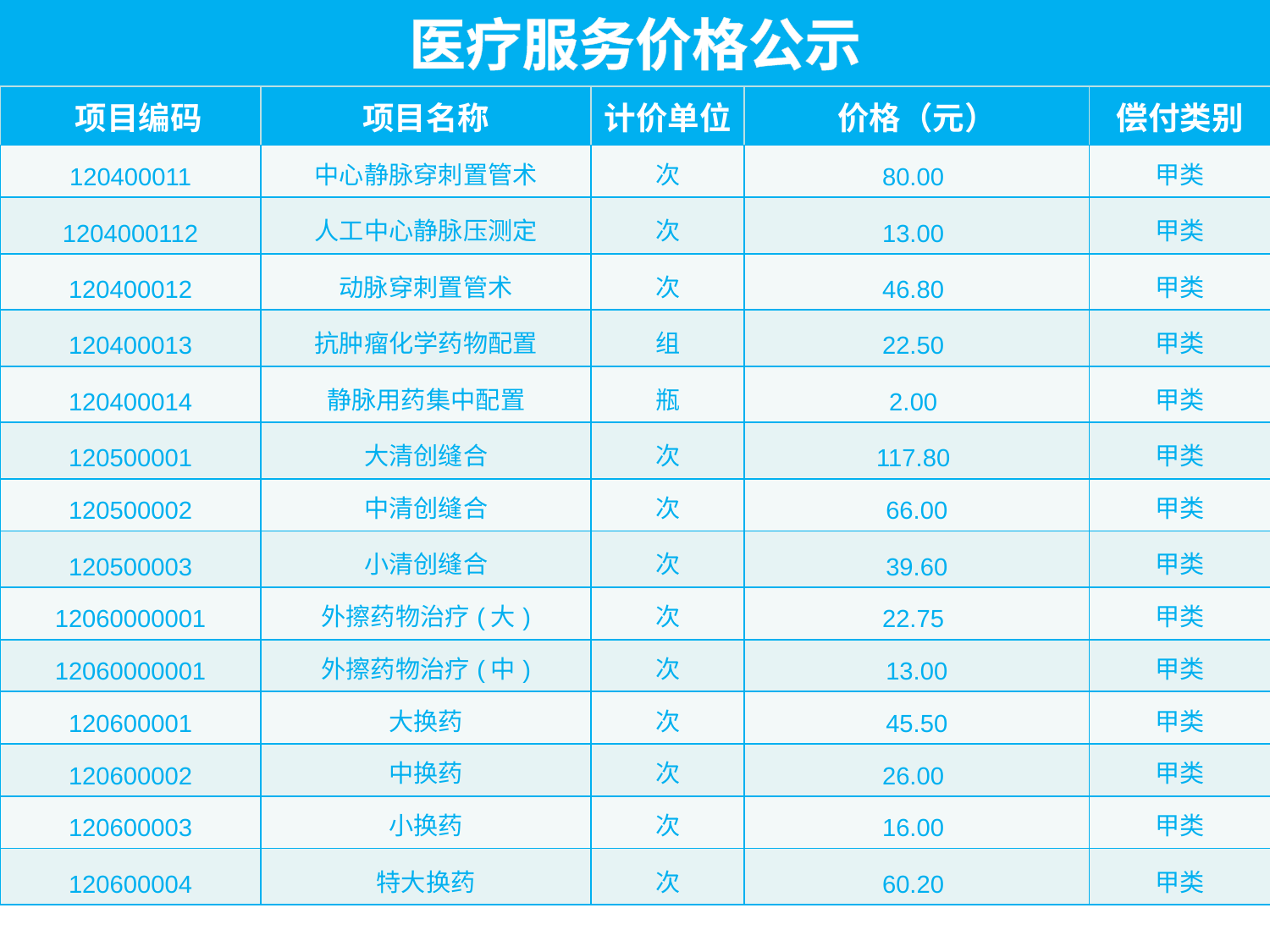

| 医疗服务价格公示 |  |  |  |  |
| --- | --- | --- | --- | --- |
| 项目编码 | 项目名称 | 计价单位 | 价格（元） | 偿付类别 |
| 120400011 | 中心静脉穿刺置管术 | 次 | 80.00 | 甲类 |
| 1204000112 | 人工中心静脉压测定 | 次 | 13.00 | 甲类 |
| 120400012 | 动脉穿刺置管术 | 次 | 46.80 | 甲类 |
| 120400013 | 抗肿瘤化学药物配置 | 组 | 22.50 | 甲类 |
| 120400014 | 静脉用药集中配置 | 瓶 | 2.00 | 甲类 |
| 120500001 | 大清创缝合 | 次 | 117.80 | 甲类 |
| 120500002 | 中清创缝合 | 次 | 66.00 | 甲类 |
| 120500003 | 小清创缝合 | 次 | 39.60 | 甲类 |
| 12060000001 | 外擦药物治疗(大) | 次 | 22.75 | 甲类 |
| 12060000001 | 外擦药物治疗(中) | 次 | 13.00 | 甲类 |
| 120600001 | 大换药 | 次 | 45.50 | 甲类 |
| 120600002 | 中换药 | 次 | 26.00 | 甲类 |
| 120600003 | 小换药 | 次 | 16.00 | 甲类 |
| 120600004 | 特大换药 | 次 | 60.20 | 甲类 |